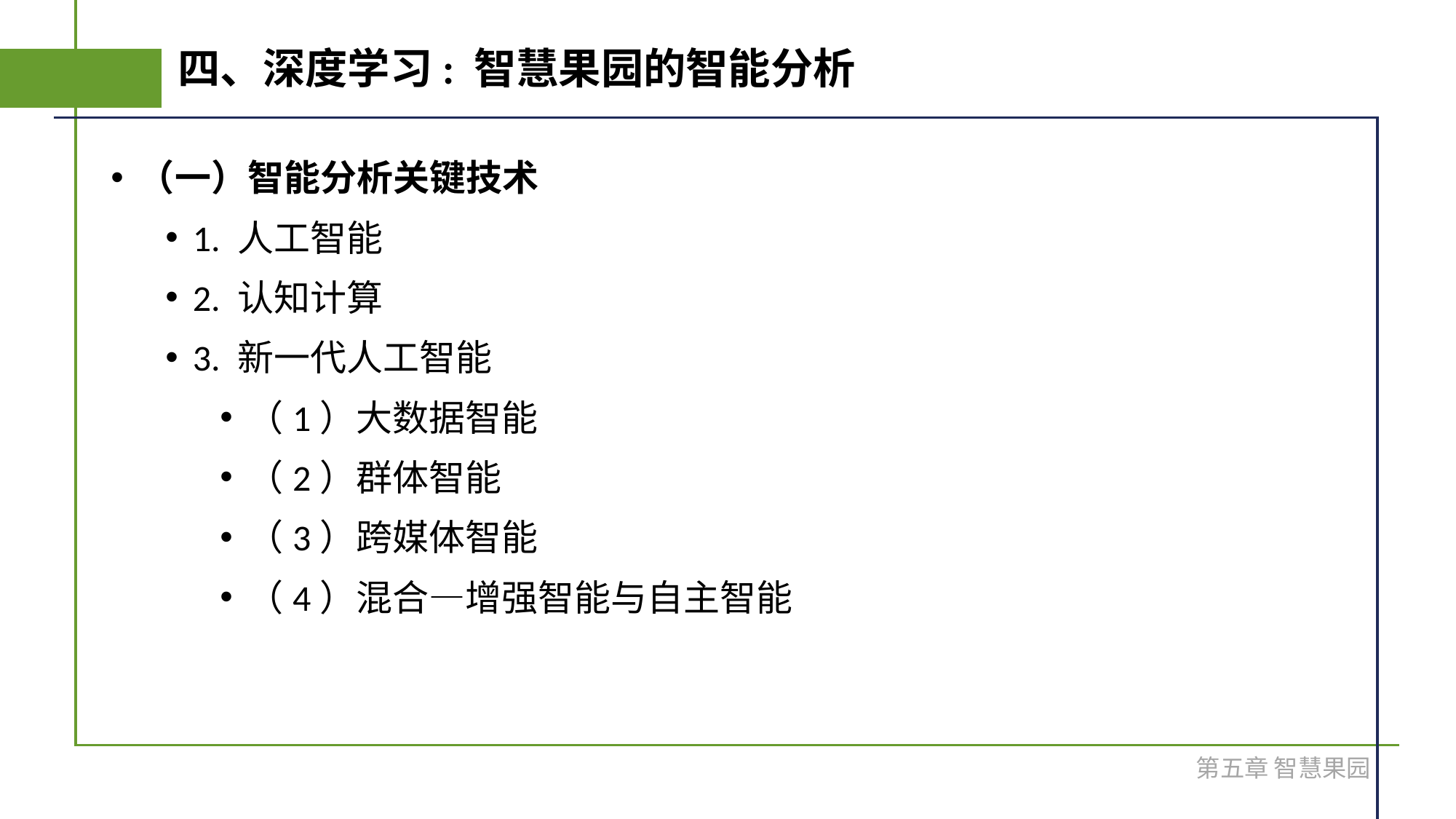

# 四、深度学习: 智慧果园的智能分析
（一）智能分析关键技术
1. 人工智能
2. 认知计算
3. 新一代人工智能
（1）大数据智能
（2）群体智能
（3）跨媒体智能
（4）混合—增强智能与自主智能
第五章 智慧果园